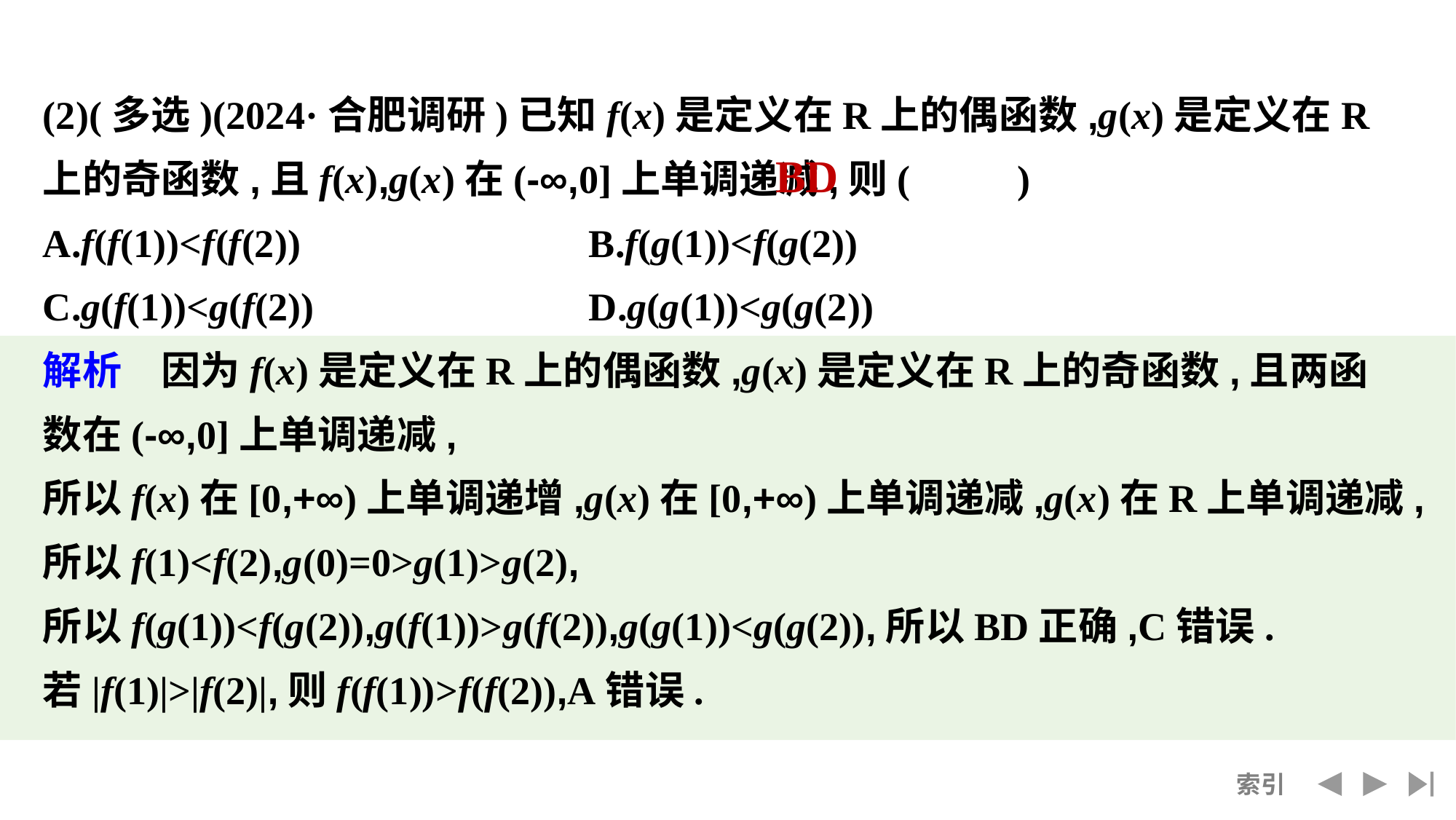

(2)(多选)(2024·合肥调研)已知f(x)是定义在R上的偶函数,g(x)是定义在R上的奇函数,且f(x),g(x)在(-∞,0]上单调递减,则(　　 )
A.f(f(1))<f(f(2))			B.f(g(1))<f(g(2))
C.g(f(1))<g(f(2))			D.g(g(1))<g(g(2))
解析　因为f(x)是定义在R上的偶函数,g(x)是定义在R上的奇函数,且两函数在(-∞,0]上单调递减,
所以f(x)在[0,+∞)上单调递增,g(x)在[0,+∞)上单调递减,g(x)在R上单调递减,
所以f(1)<f(2),g(0)=0>g(1)>g(2),
所以f(g(1))<f(g(2)),g(f(1))>g(f(2)),g(g(1))<g(g(2)),所以BD正确,C错误.
若|f(1)|>|f(2)|,则f(f(1))>f(f(2)),A错误.
BD